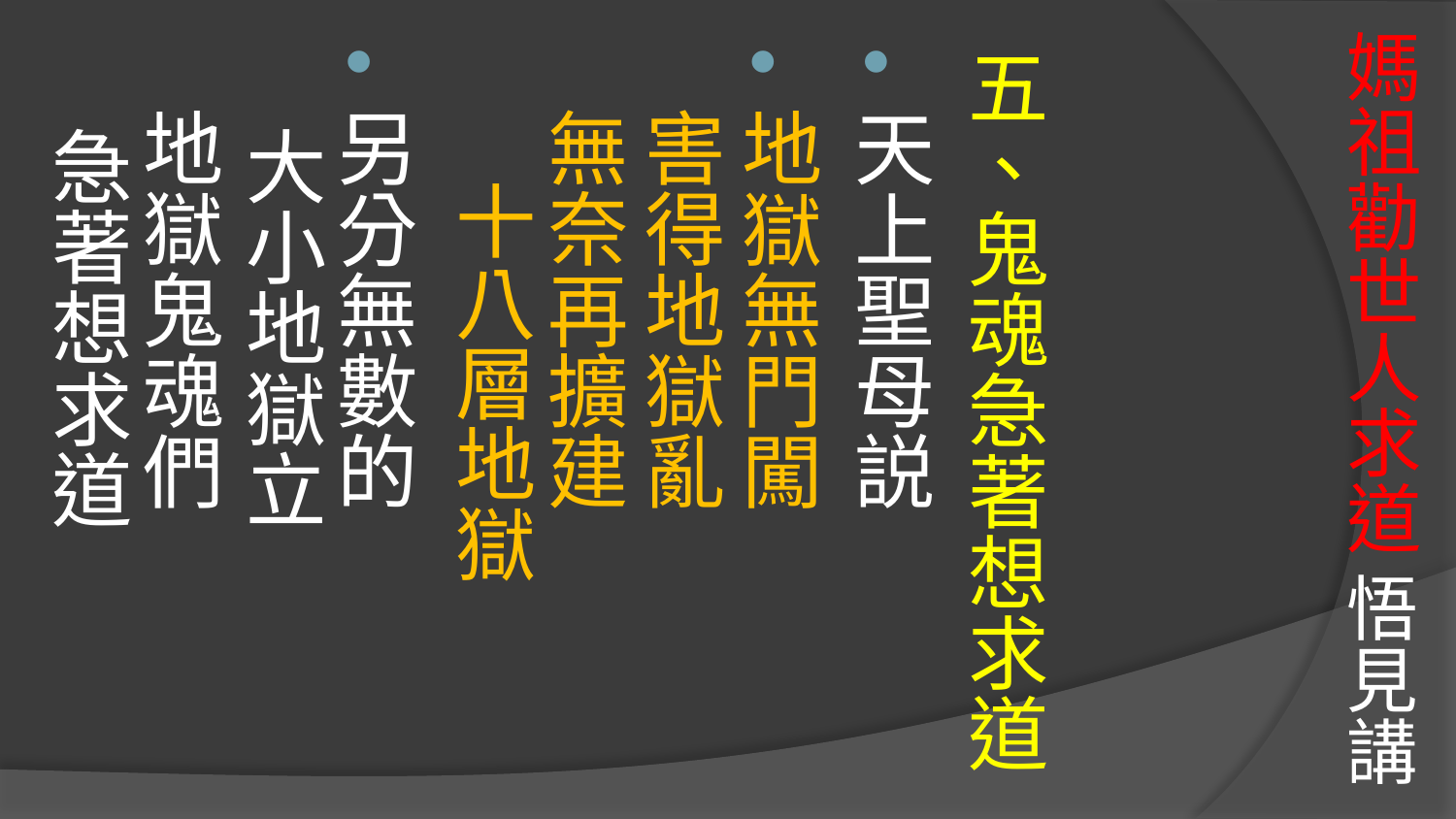

# 媽祖勸世人求道 悟見講
五、鬼魂急著想求道
天上聖母説
地獄無門闖              害得地獄亂
無奈再擴建                   十八層地獄
另分無數的                大小地獄立
地獄鬼魂們                急著想求道